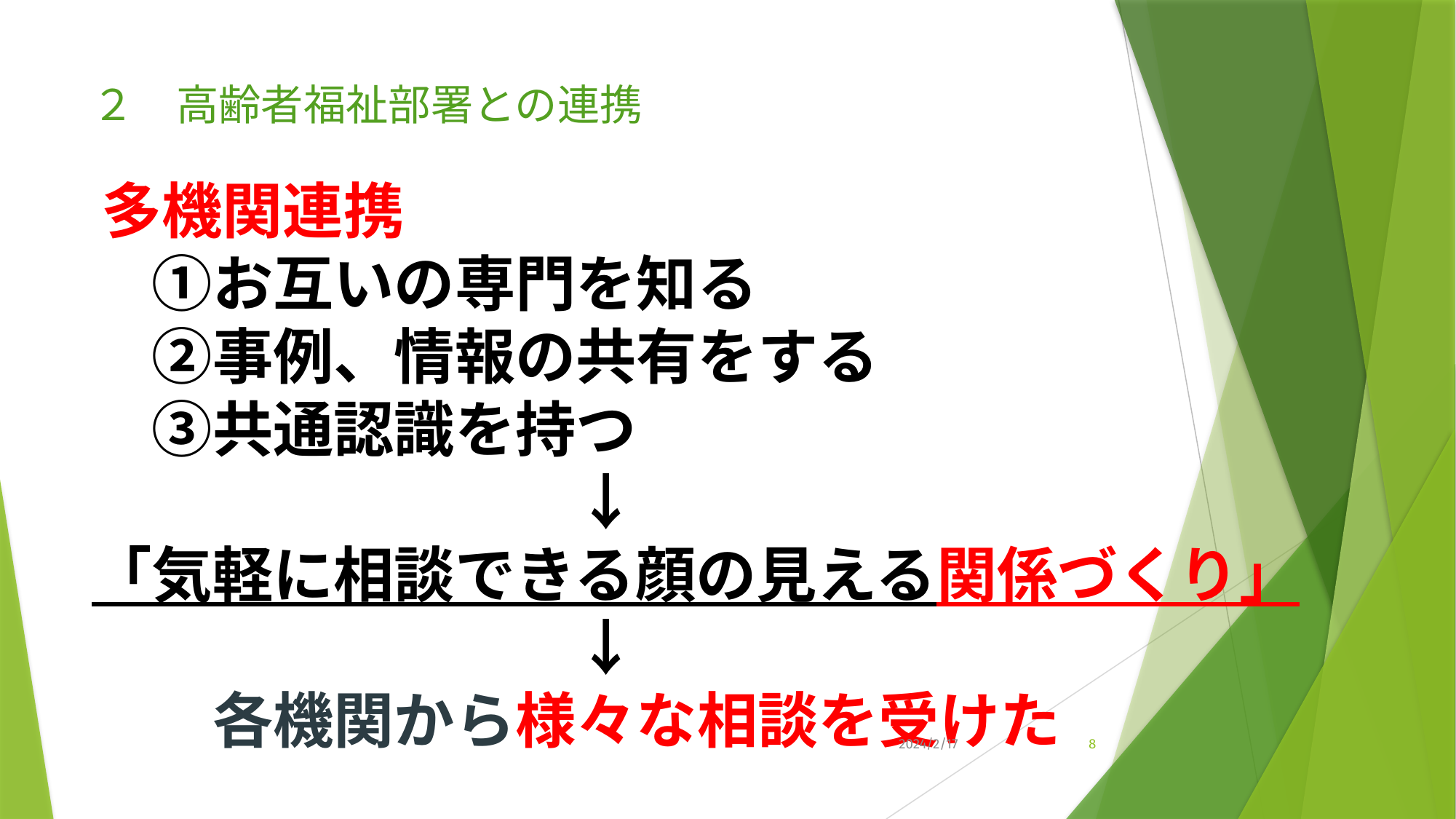

# ２　高齢者福祉部署との連携
 多機関連携
　①お互いの専門を知る
　②事例、情報の共有をする
　③共通認識を持つ
　　　　　　　　↓
「気軽に相談できる顔の見える関係づくり」
　　　　　　　　↓
　　各機関から様々な相談を受けた

2024/2/17
8